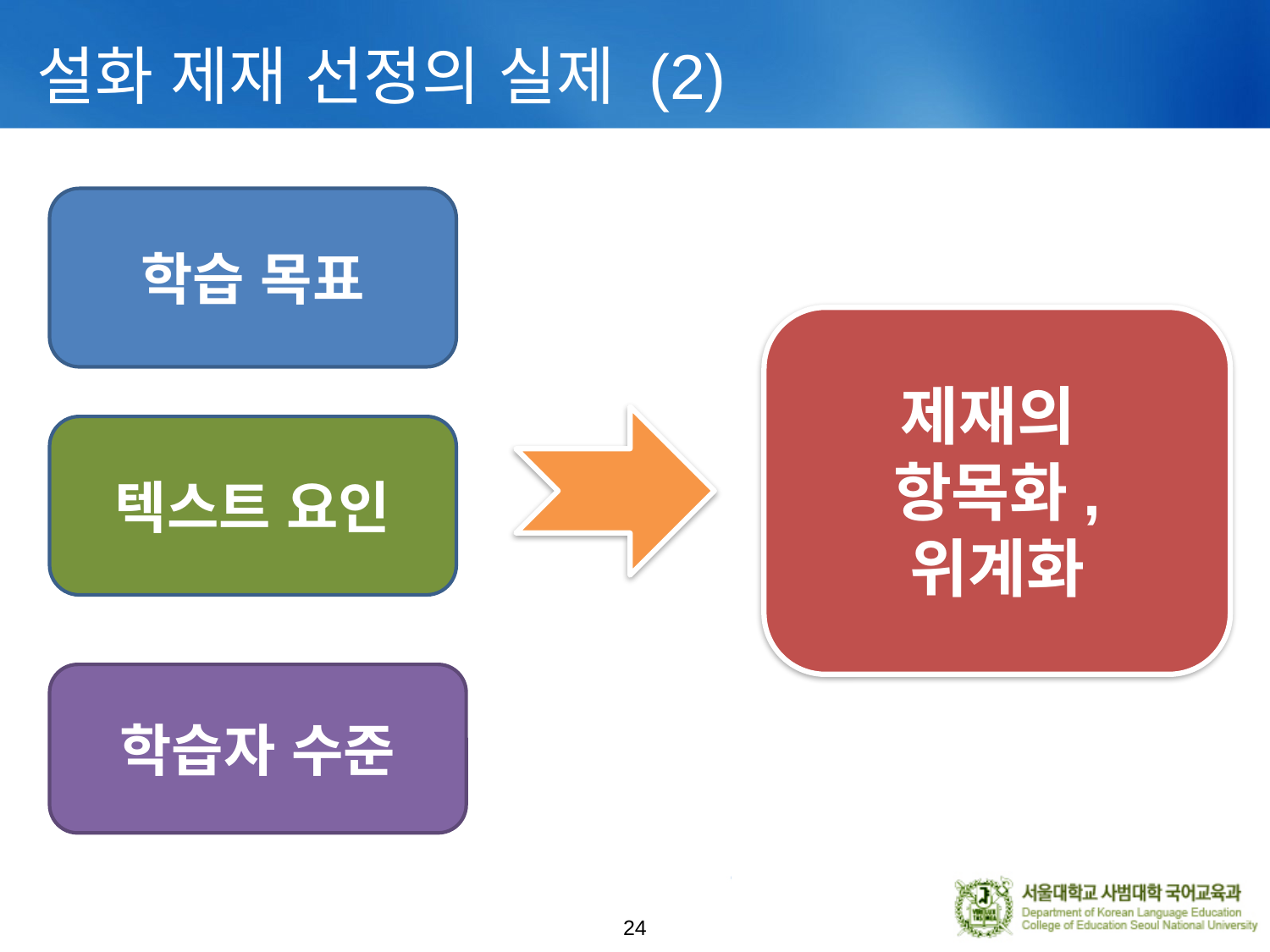

# 설화 제재 선정의 실제 (2)

학습 목표
제재의
항목화,
위계화

텍스트 요인
학습자 수준
24